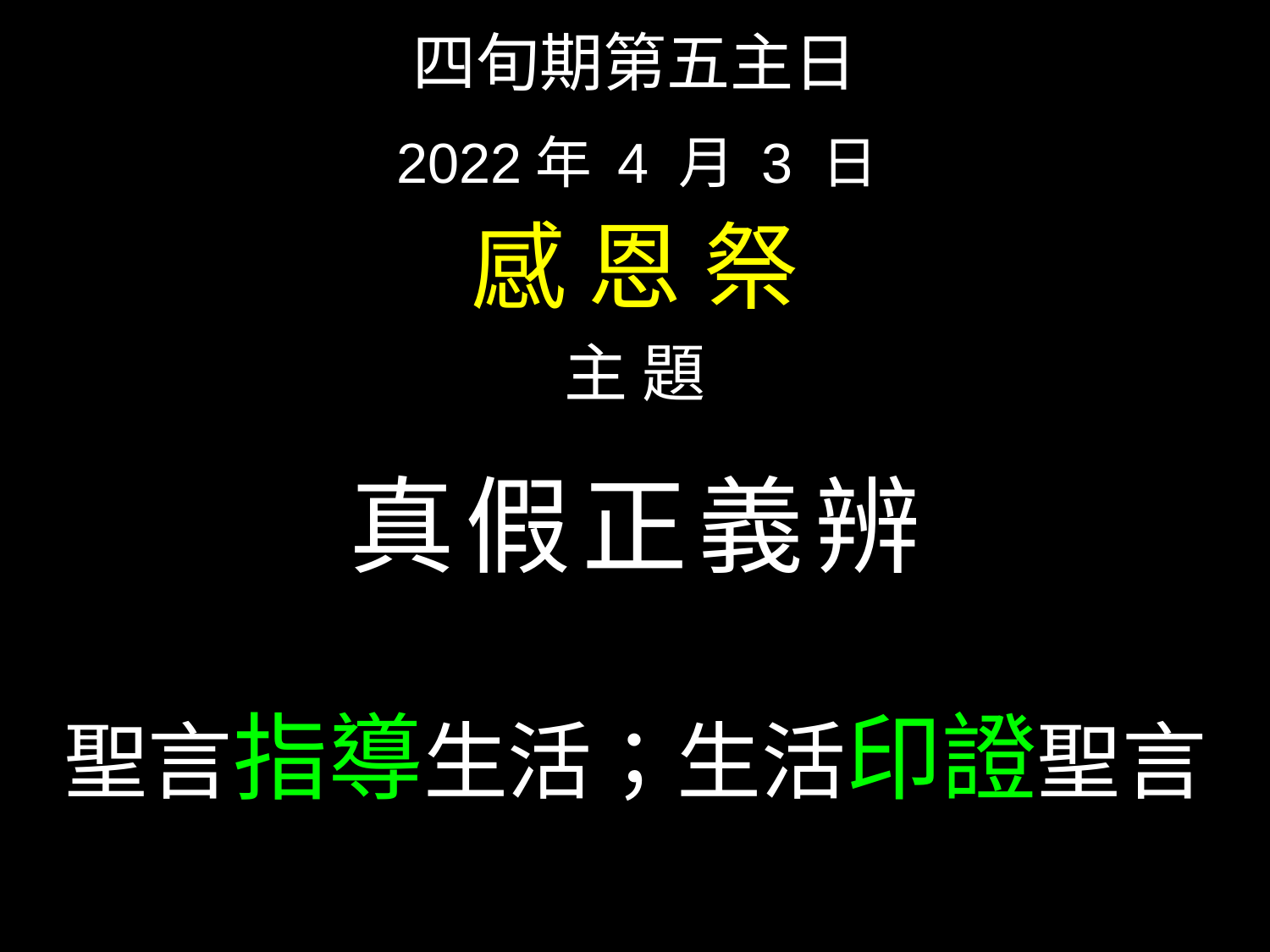

四旬期第五主日
 2022年 4 月 3 日
感 恩 祭

主 題
真假正義辨

聖言指導生活；生活印證聖言